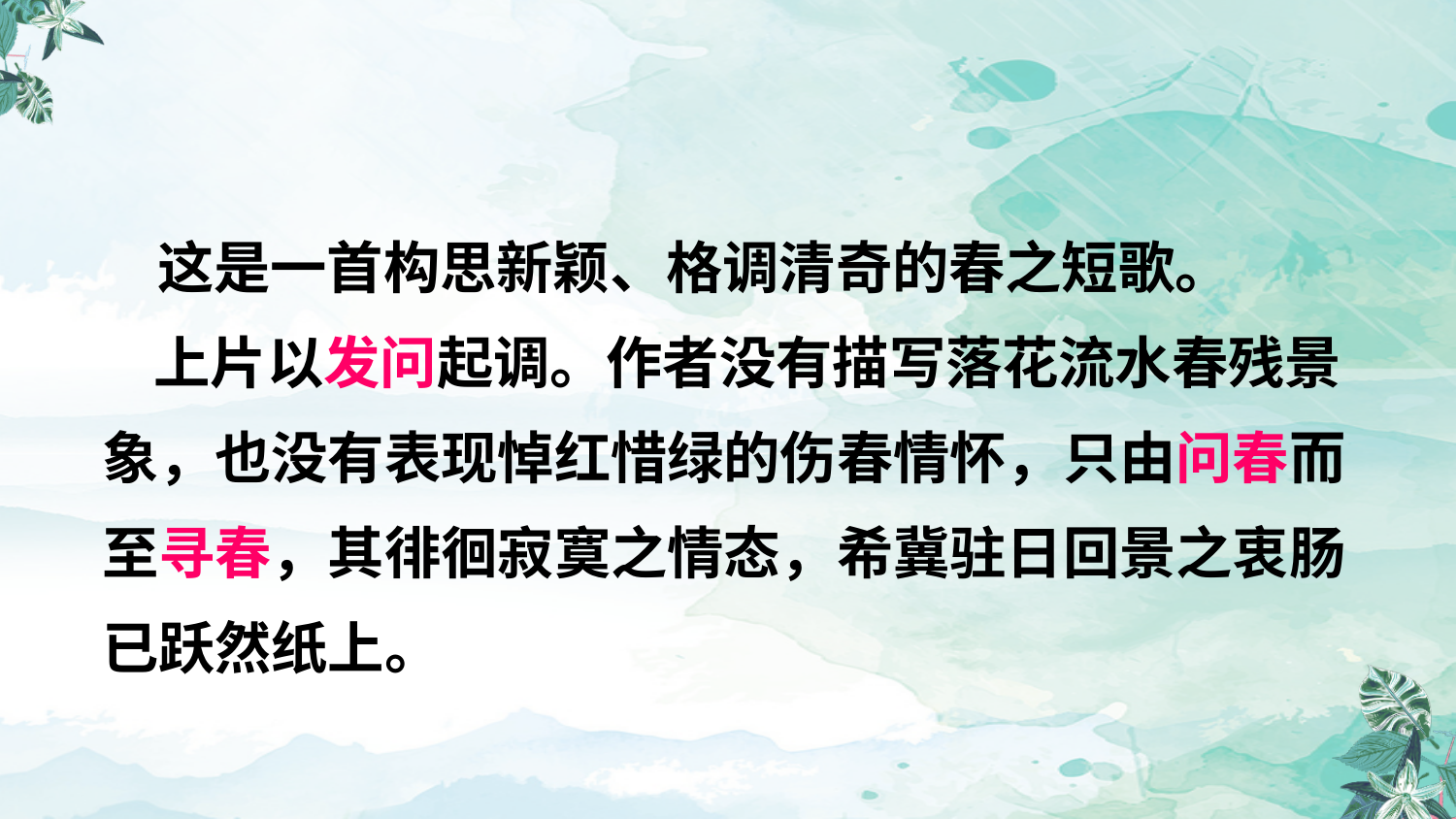

这是一首构思新颖、格调清奇的春之短歌。
   上片以发问起调。作者没有描写落花流水春残景象，也没有表现悼红惜绿的伤春情怀，只由问春而至寻春，其徘徊寂寞之情态，希冀驻日回景之衷肠已跃然纸上。